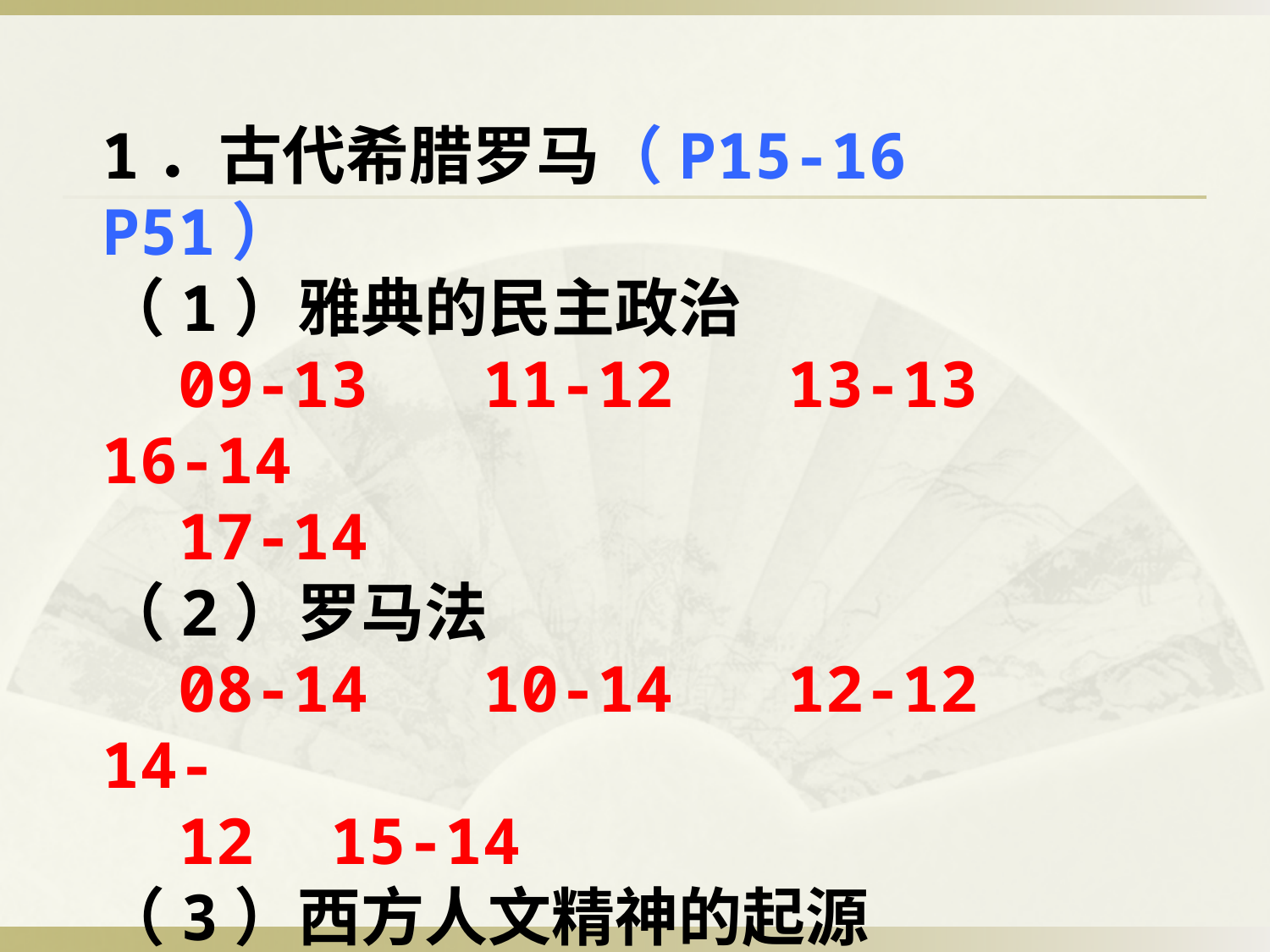

1．古代希腊罗马（P15-16  P51）
（1）雅典的民主政治
  09-13   11-12   13-13  16-14
  17-14
（2）罗马法
  08-14   10-14   12-12    14-
  12  15-14
（3）西方人文精神的起源
  08-12